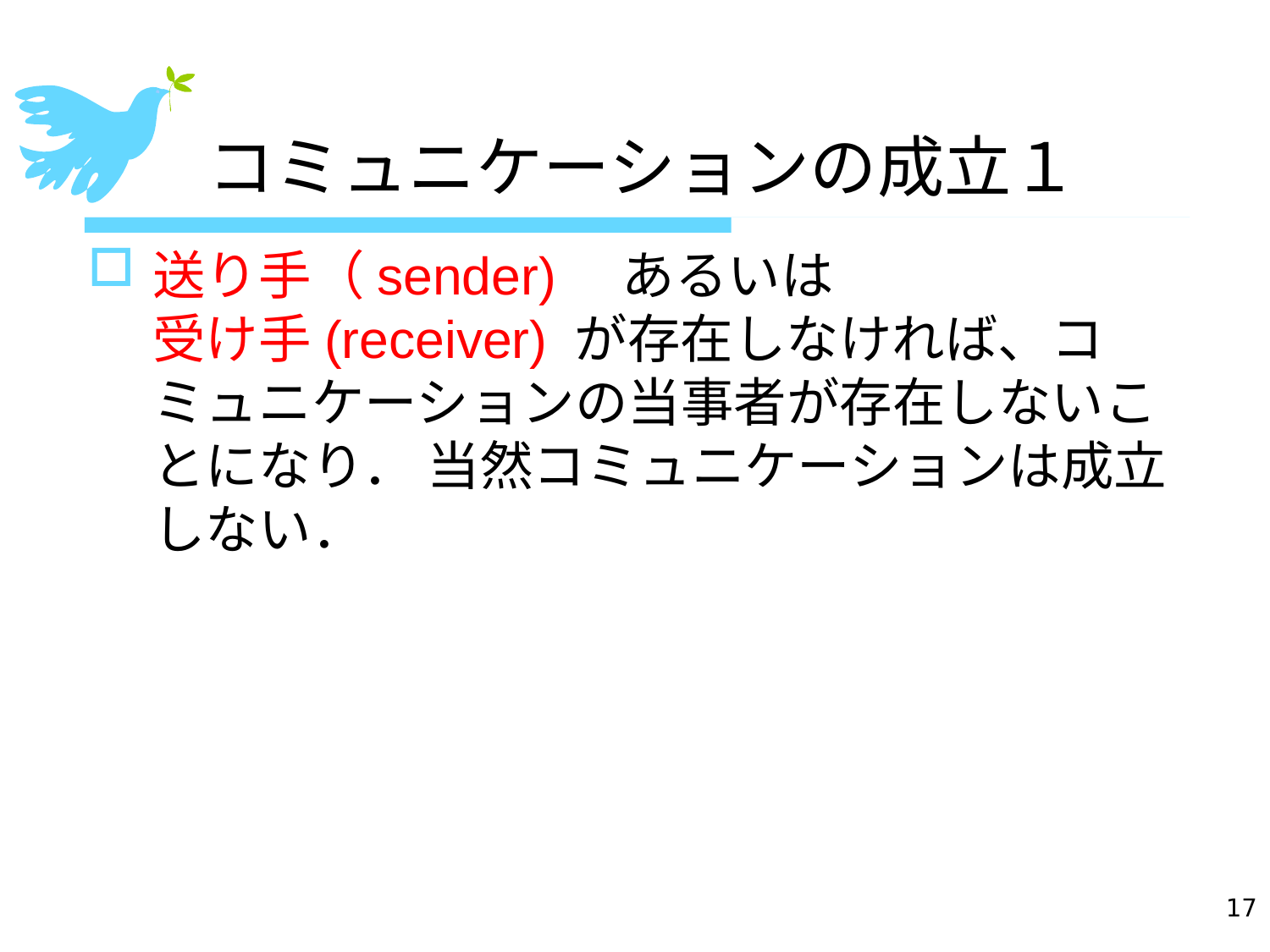

# コミュニケーションの成立１
送り手（sender)　あるいは
受け手(receiver) が存在しなければ、コミュニケーションの当事者が存在しないことになり． 当然コミュニケーションは成立しない．
17